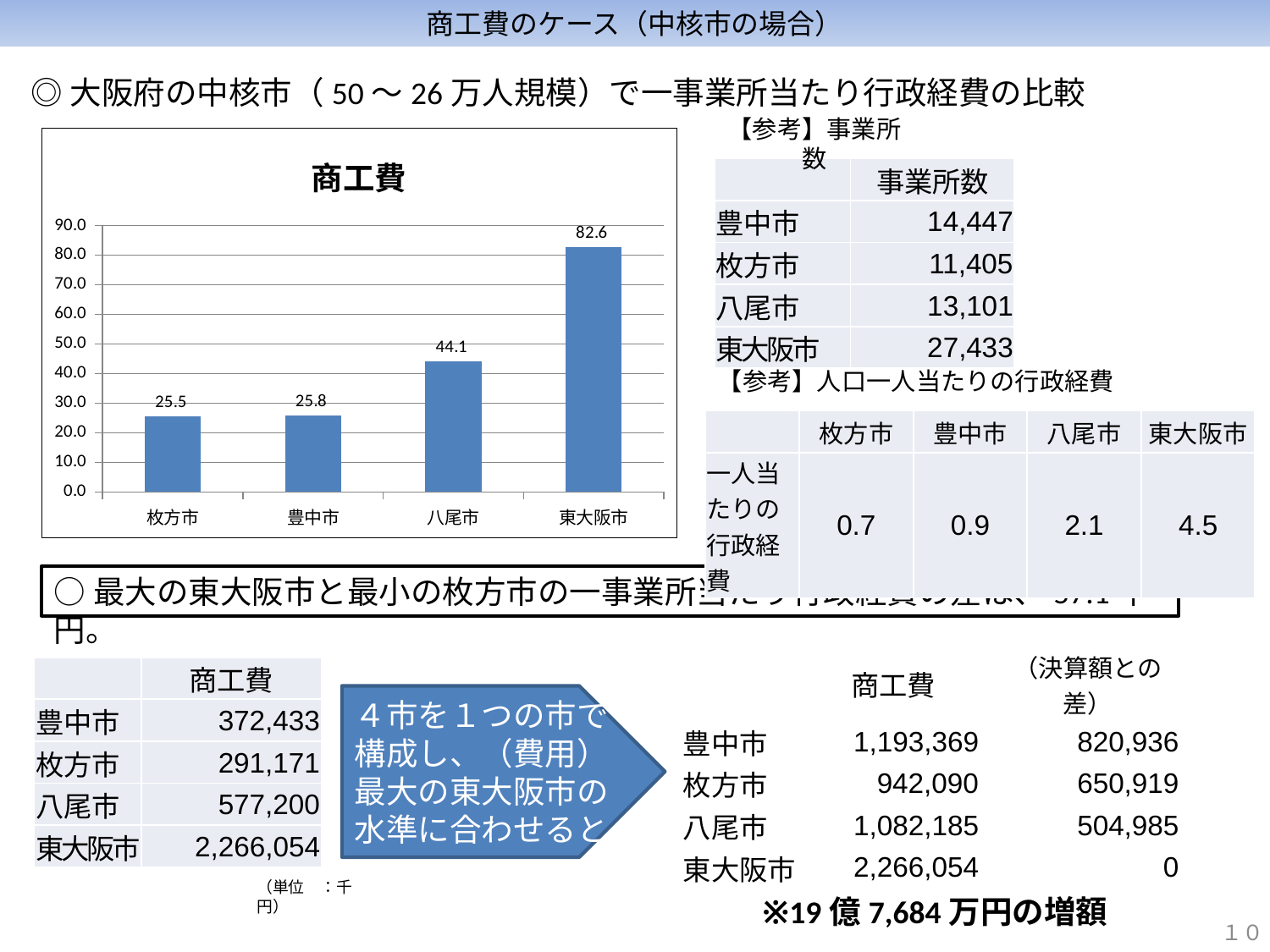

# 商工費のケース（中核市の場合）
◎大阪府の中核市（50～26万人規模）で一事業所当たり行政経費の比較

### Chart:

| Category | 商工費 |
|---|---|
| 枚方市 | 25.530118369136343 |
| 豊中市 | 25.779262130546133 |
| 八尾市 | 44.0577055186627 |
| 東大阪市 | 82.60321510589436 |
【参考】事業所数
|  | 事業所数 |
| --- | --- |
| 豊中市 | 14,447 |
| 枚方市 | 11,405 |
| 八尾市 | 13,101 |
| 東大阪市 | 27,433 |
【参考】人口一人当たりの行政経費
|  | 枚方市 | 豊中市 | 八尾市 | 東大阪市 |
| --- | --- | --- | --- | --- |
| 一人当たりの行政経費 | 0.7 | 0.9 | 2.1 | 4.5 |
○最大の東大阪市と最小の枚方市の一事業所当たり行政経費の差は、57.1千円。
|  | 商工費 | （決算額との差） |
| --- | --- | --- |
| 豊中市 | 1,193,369 | 820,936 |
| 枚方市 | 942,090 | 650,919 |
| 八尾市 | 1,082,185 | 504,985 |
| 東大阪市 | 2,266,054 | 0 |
|  | 商工費 |
| --- | --- |
| 豊中市 | 372,433 |
| 枚方市 | 291,171 |
| 八尾市 | 577,200 |
| 東大阪市 | 2,266,054 |
４市を１つの市で構成し、（費用）最大の東大阪市の水準に合わせると
（単位　：千円）
※19億7,684万円の増額
１０